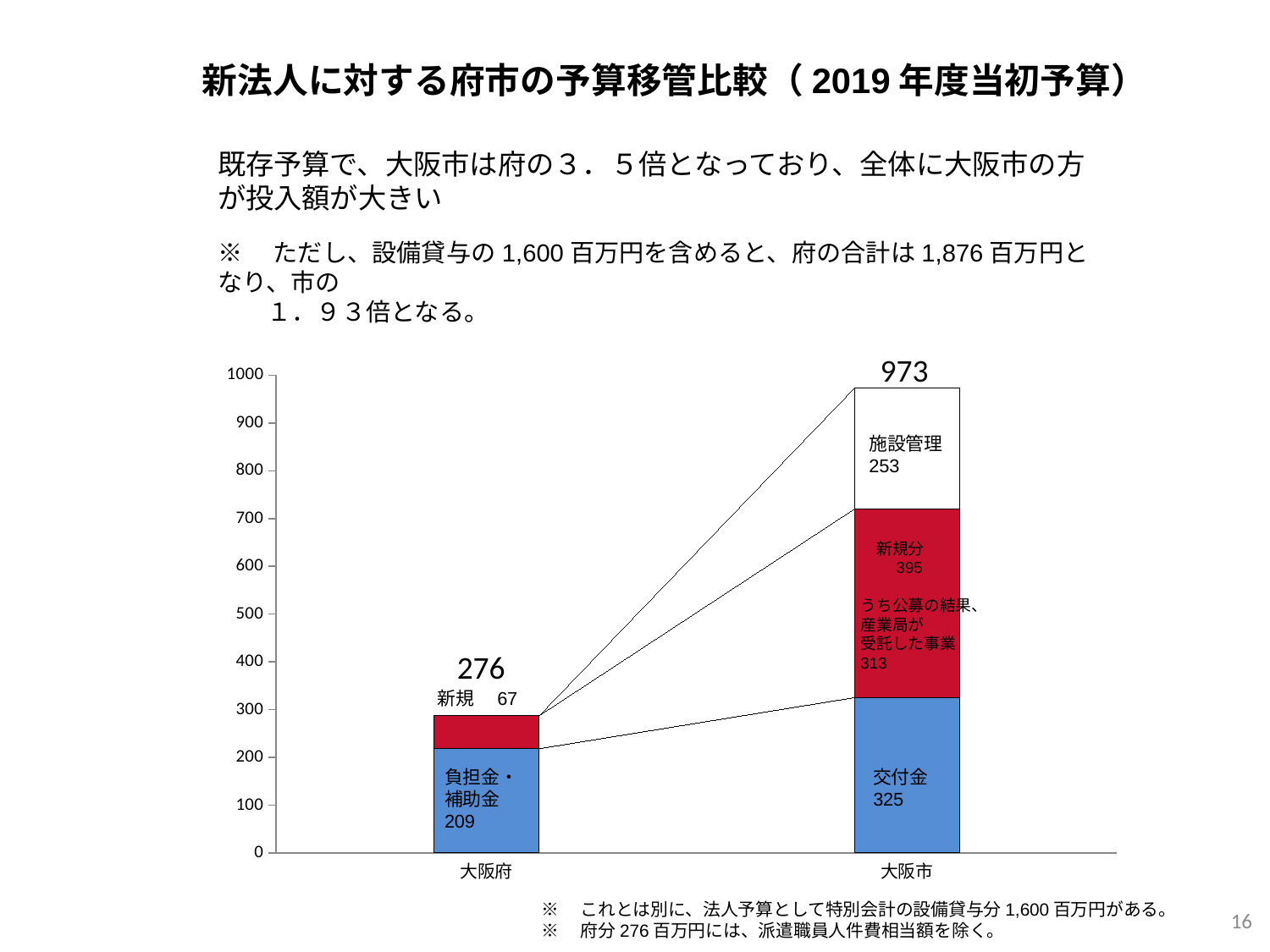

新法人に対する府市の予算移管比較（2019年度当初予算）
既存予算で、大阪市は府の３．５倍となっており、全体に大阪市の方が投入額が大きい

※　ただし、設備貸与の1,600百万円を含めると、府の合計は1,876百万円となり、市の
　　１．９３倍となる。
973

### Chart

| Category | 負担金・補助金 | 新規 | 施設管理 |
|---|---|---|---|
| 大阪府 | 218.0 | 69.0 | 0.0 |
| 大阪市 | 325.0 | 395.0 | 253.0 |
施設管理
253
　新規分
　　395

うち公募の結果、
産業局が
受託した事業
313
276
新規　67
負担金・
補助金
209
交付金
325
※　これとは別に、法人予算として特別会計の設備貸与分1,600百万円がある。
※　府分276百万円には、派遣職員人件費相当額を除く。
16